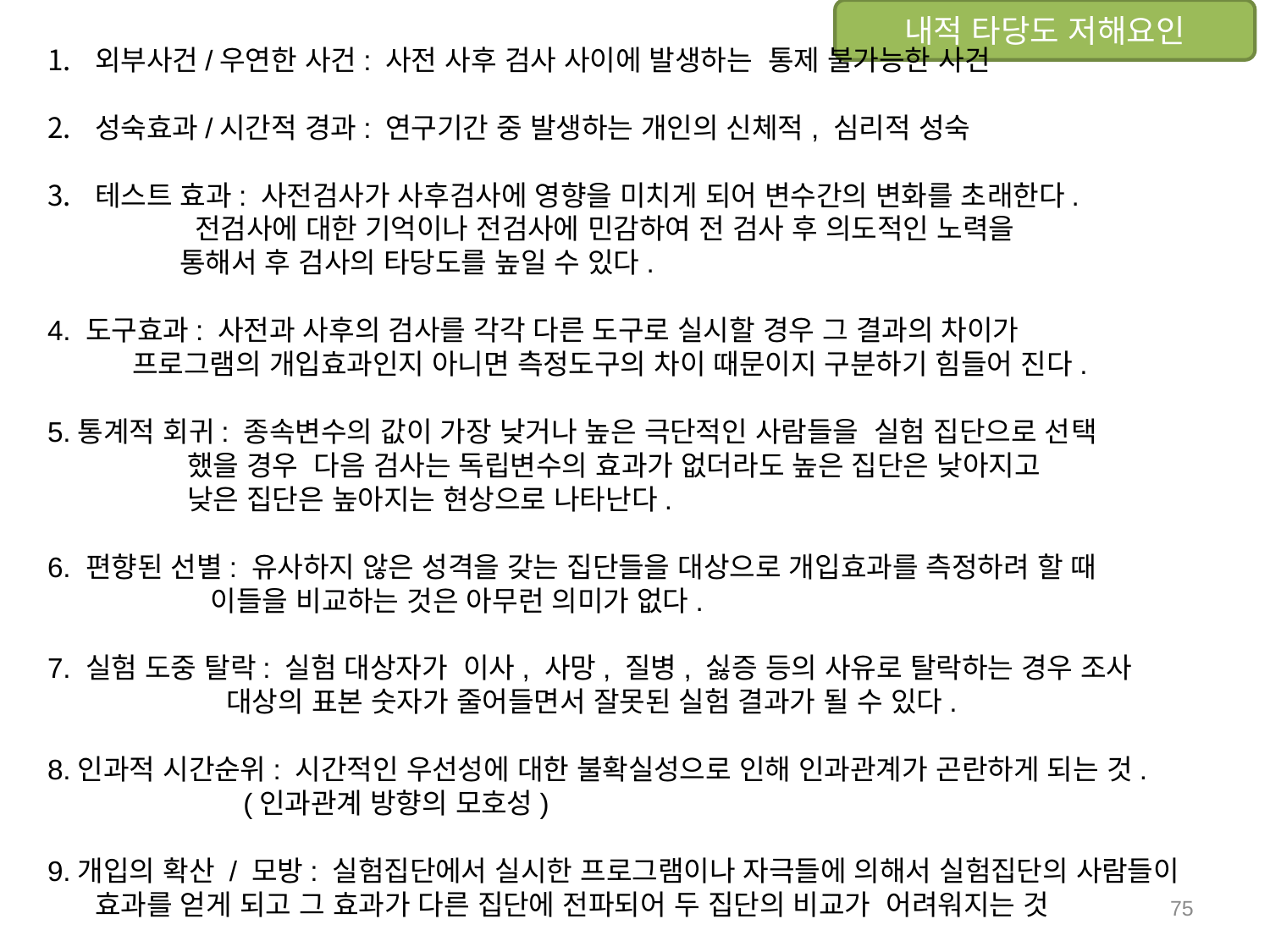

내적 타당도 저해요인
외부사건/우연한 사건: 사전 사후 검사 사이에 발생하는  통제 불가능한 사건

성숙효과/시간적 경과: 연구기간 중 발생하는 개인의 신체적, 심리적 성숙

테스트 효과: 사전검사가 사후검사에 영향을 미치게 되어 변수간의 변화를 초래한다.
                  전검사에 대한 기억이나 전검사에 민감하여 전 검사 후 의도적인 노력을
                통해서 후 검사의 타당도를 높일 수 있다.

4. 도구효과: 사전과 사후의 검사를 각각 다른 도구로 실시할 경우 그 결과의 차이가
          프로그램의 개입효과인지 아니면 측정도구의 차이 때문이지 구분하기 힘들어 진다.

5.통계적 회귀: 종속변수의 값이 가장 낮거나 높은 극단적인 사람들을  실험 집단으로 선택
                 했을 경우  다음 검사는 독립변수의 효과가 없더라도 높은 집단은 낮아지고
                 낮은 집단은 높아지는 현상으로 나타난다.

6. 편향된 선별: 유사하지 않은 성격을 갖는 집단들을 대상으로 개입효과를 측정하려 할 때
                    이들을 비교하는 것은 아무런 의미가 없다.

7. 실험 도중 탈락: 실험 대상자가  이사, 사망, 질병, 싫증 등의 사유로 탈락하는 경우 조사
                      대상의 표본 숫자가 줄어들면서 잘못된 실험 결과가 될 수 있다.

8.인과적 시간순위: 시간적인 우선성에 대한 불확실성으로 인해 인과관계가 곤란하게 되는 것.
                         (인과관계 방향의 모호성)

9.개입의 확산 / 모방: 실험집단에서 실시한 프로그램이나 자극들에 의해서 실험집단의 사람들이 효과를 얻게 되고 그 효과가 다른 집단에 전파되어 두 집단의 비교가  어려워지는 것
75